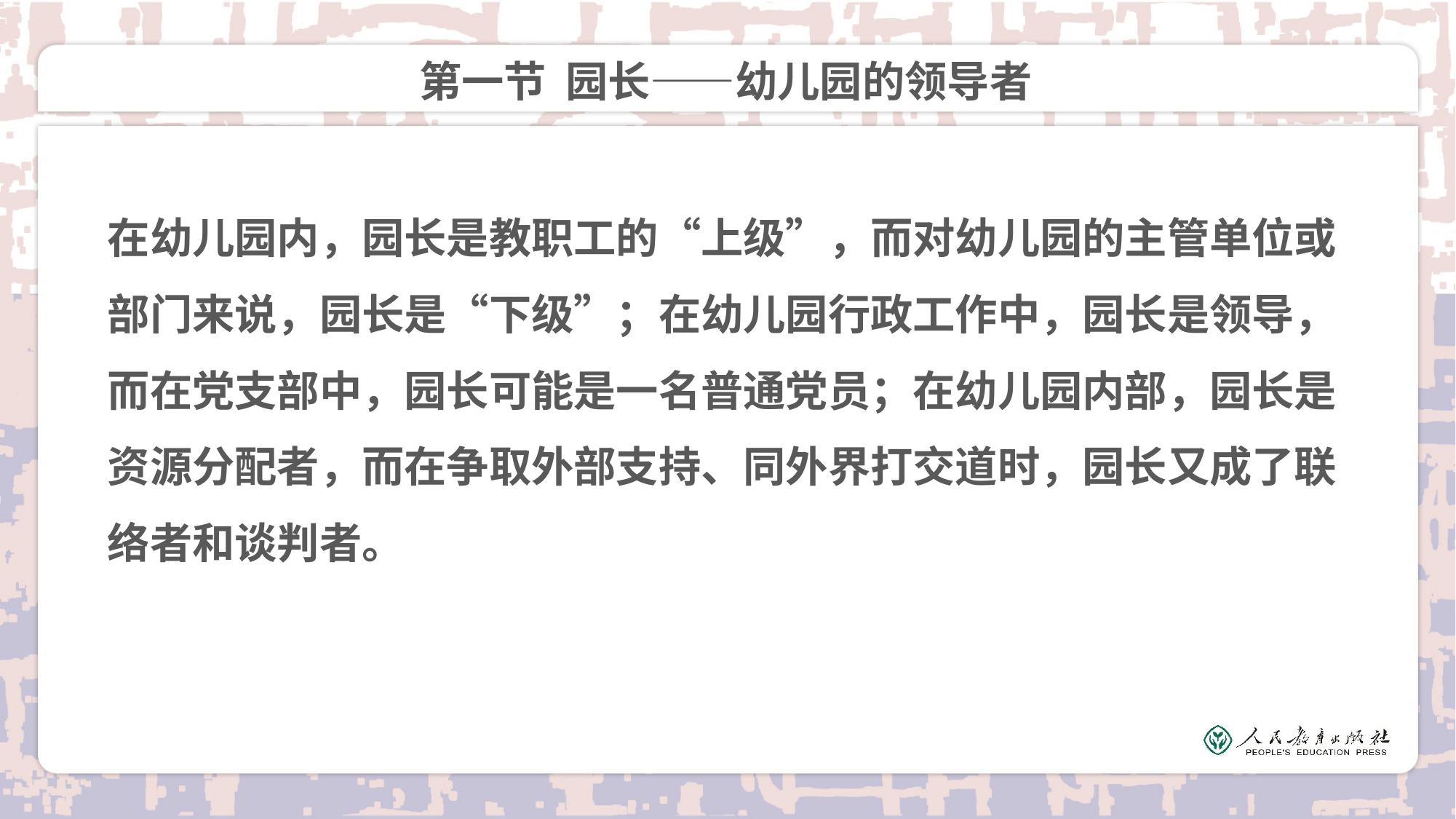

# 第一节  园长——幼儿园的领导者
在幼儿园内，园长是教职工的“上级”，而对幼儿园的主管单位或部门来说，园长是“下级”；在幼儿园行政工作中，园长是领导，而在党支部中，园长可能是一名普通党员；在幼儿园内部，园长是资源分配者，而在争取外部支持、同外界打交道时，园长又成了联络者和谈判者。